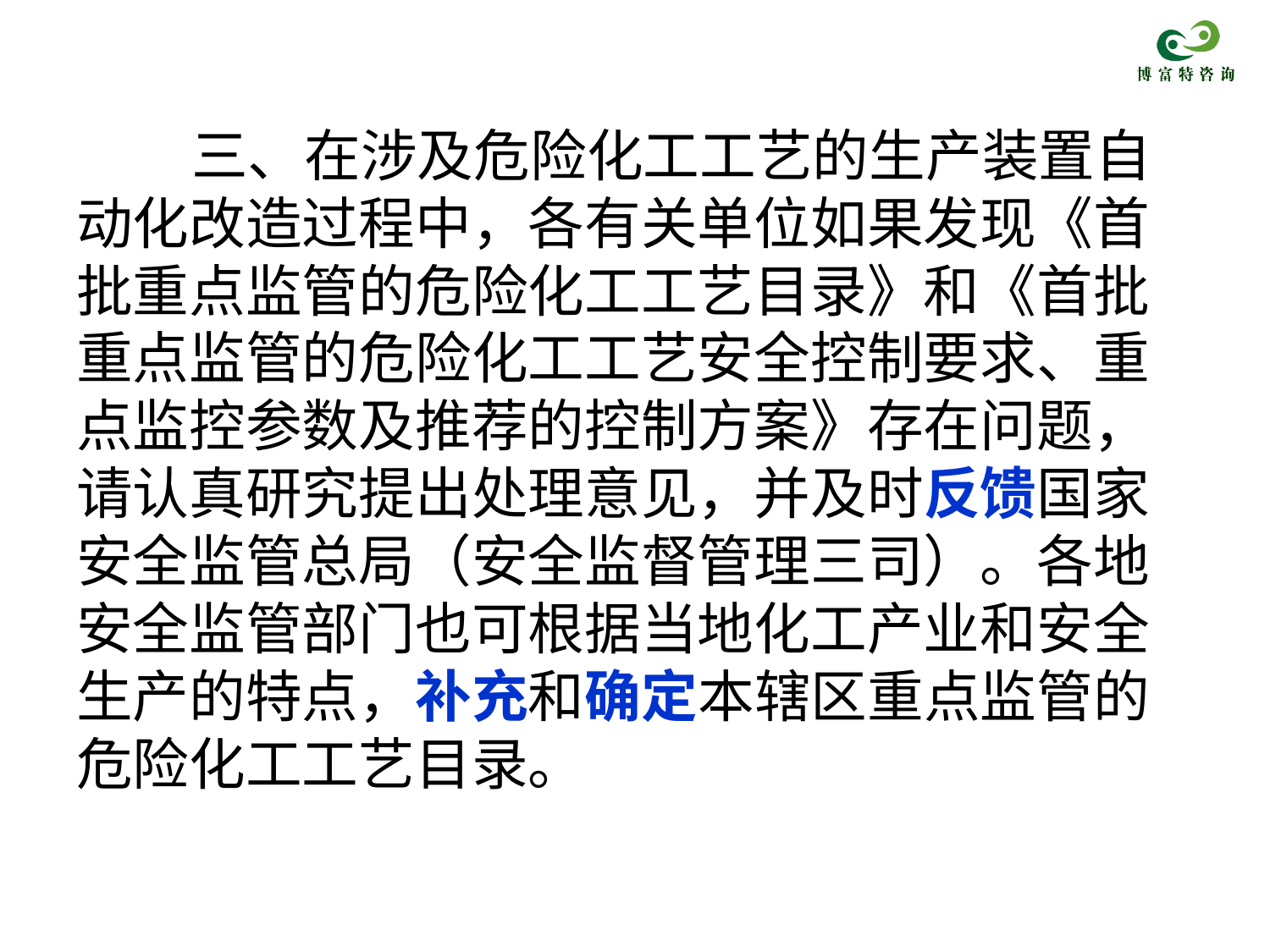

# 三、在涉及危险化工工艺的生产装置自动化改造过程中，各有关单位如果发现《首批重点监管的危险化工工艺目录》和《首批重点监管的危险化工工艺安全控制要求、重点监控参数及推荐的控制方案》存在问题，请认真研究提出处理意见，并及时反馈国家安全监管总局（安全监督管理三司）。各地安全监管部门也可根据当地化工产业和安全生产的特点，补充和确定本辖区重点监管的危险化工工艺目录。